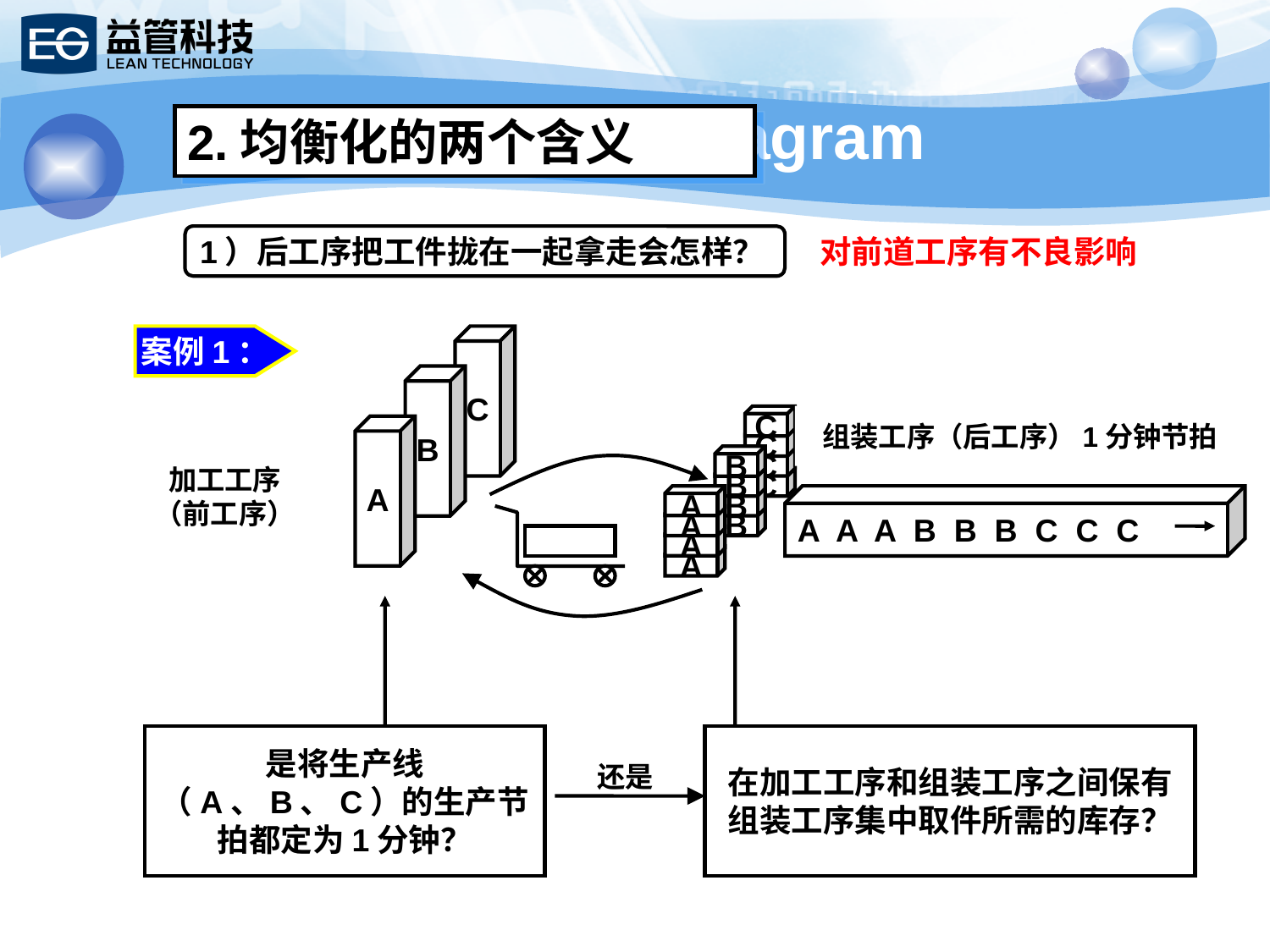

# Marketing Diagram
2.均衡化的两个含义
1）后工序把工件拢在一起拿走会怎样？
对前道工序有不良影响
案例1：
C
B
组装工序（后工序）1分钟节拍
C
C
C
C
A

B
B
B
B
A
A
A
A
A  A  A  B  B  B  C  C  C

加工工序
（前工序）

是将生产线（A、B、C）的生产节拍都定为1分钟？
在加工工序和组装工序之间保有组装工序集中取件所需的库存？
还是